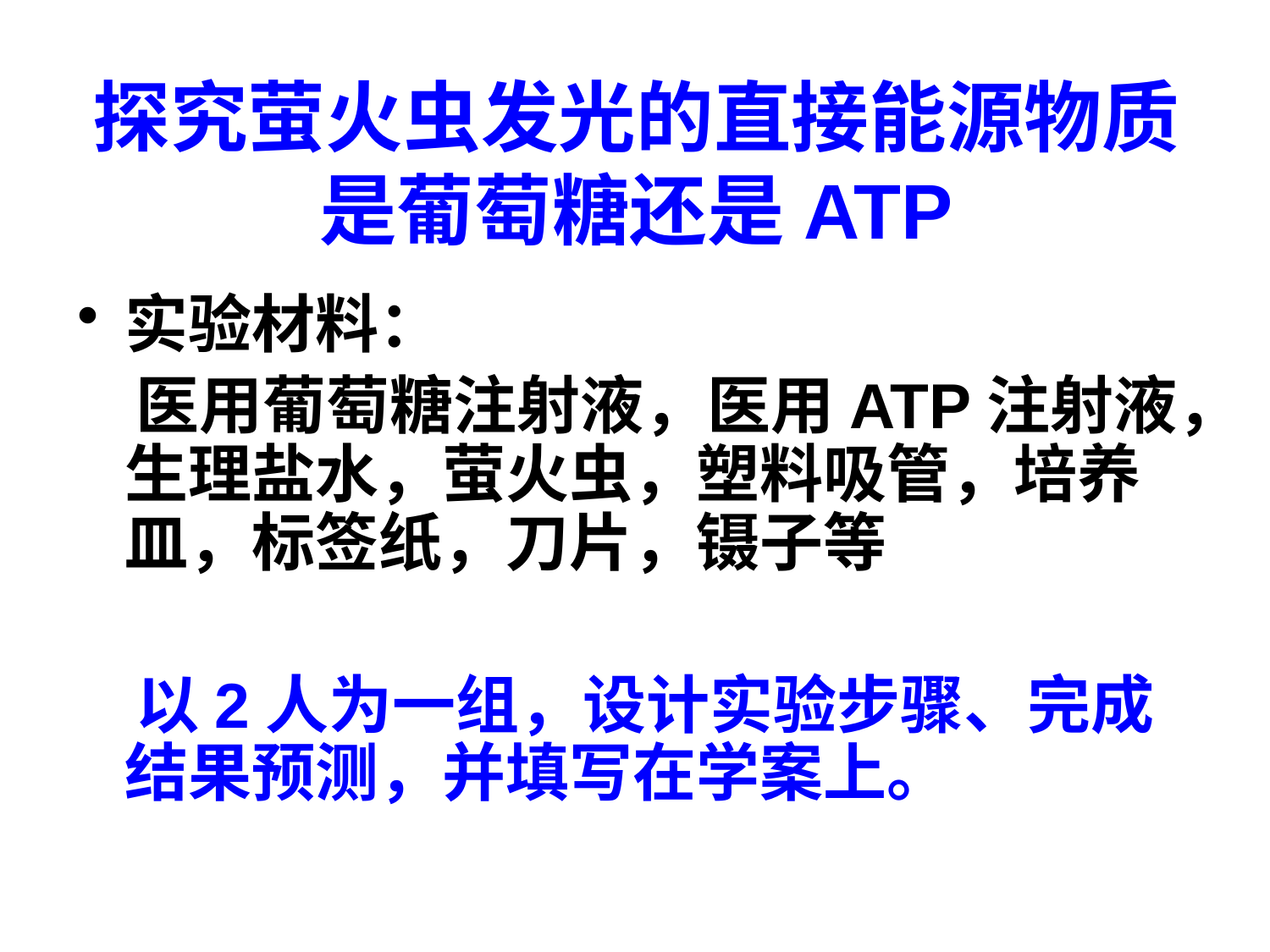

# 探究萤火虫发光的直接能源物质是葡萄糖还是ATP
实验材料：
   医用葡萄糖注射液，医用ATP注射液，生理盐水，萤火虫，塑料吸管，培养皿，标签纸，刀片，镊子等

   以2人为一组，设计实验步骤、完成结果预测，并填写在学案上。